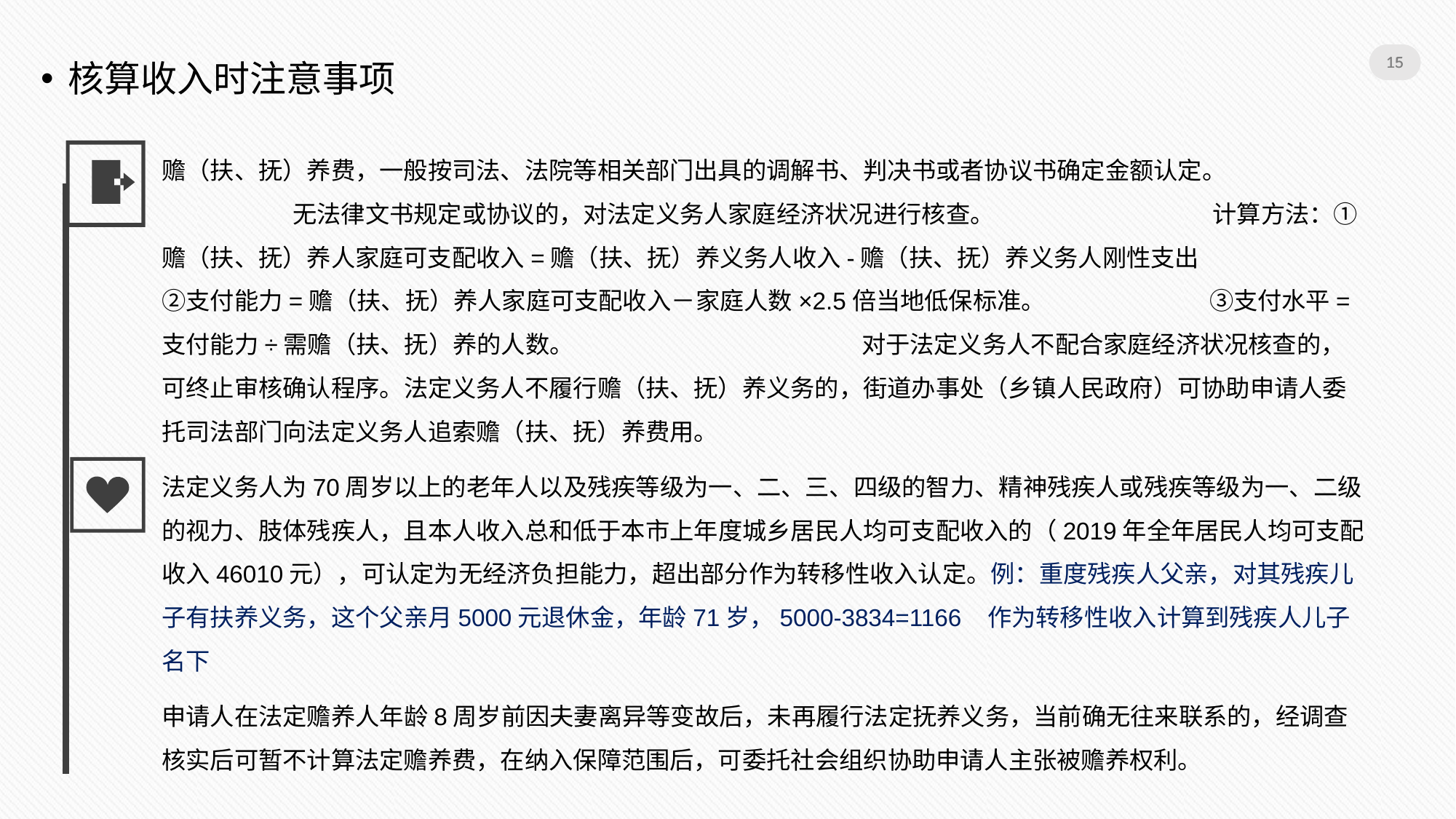

15
15
核算收入时注意事项

赡（扶、抚）养费，一般按司法、法院等相关部门出具的调解书、判决书或者协议书确定金额认定。                                                   无法律文书规定或协议的，对法定义务人家庭经济状况进行核查。                                        计算方法：①赡（扶、抚）养人家庭可支配收入=赡（扶、抚）养义务人收入-赡（扶、抚）养义务人刚性支出                            ②支付能力=赡（扶、抚）养人家庭可支配收入－家庭人数×2.5倍当地低保标准。                              ③支付水平=支付能力÷需赡（扶、抚）养的人数。                                                     对于法定义务人不配合家庭经济状况核查的，可终止审核确认程序。法定义务人不履行赡（扶、抚）养义务的，街道办事处（乡镇人民政府）可协助申请人委托司法部门向法定义务人追索赡（扶、抚）养费用。
法定义务人为70周岁以上的老年人以及残疾等级为一、二、三、四级的智力、精神残疾人或残疾等级为一、二级的视力、肢体残疾人，且本人收入总和低于本市上年度城乡居民人均可支配收入的（2019年全年居民人均可支配收入46010元），可认定为无经济负担能力，超出部分作为转移性收入认定。例：重度残疾人父亲，对其残疾儿子有扶养义务，这个父亲月5000元退休金，年龄71岁，5000-3834=1166   作为转移性收入计算到残疾人儿子名下
申请人在法定赡养人年龄8周岁前因夫妻离异等变故后，未再履行法定抚养义务，当前确无往来联系的，经调查核实后可暂不计算法定赡养费，在纳入保障范围后，可委托社会组织协助申请人主张被赡养权利。